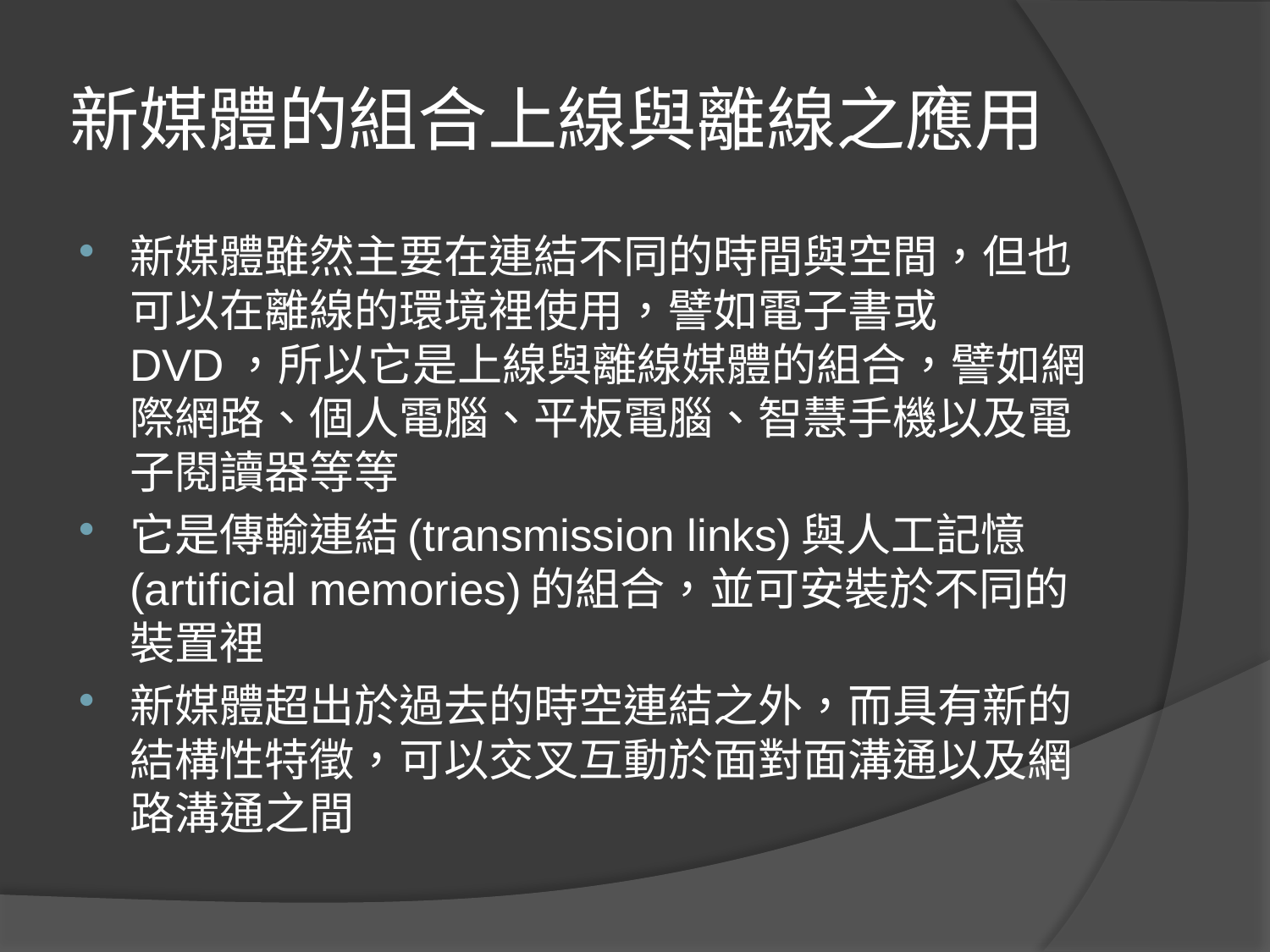

# 新媒體的組合上線與離線之應用
新媒體雖然主要在連結不同的時間與空間，但也可以在離線的環境裡使用，譬如電子書或DVD，所以它是上線與離線媒體的組合，譬如網際網路、個人電腦、平板電腦、智慧手機以及電子閱讀器等等
它是傳輸連結(transmission links)與人工記憶(artificial memories)的組合，並可安裝於不同的裝置裡
新媒體超出於過去的時空連結之外，而具有新的結構性特徵，可以交叉互動於面對面溝通以及網路溝通之間